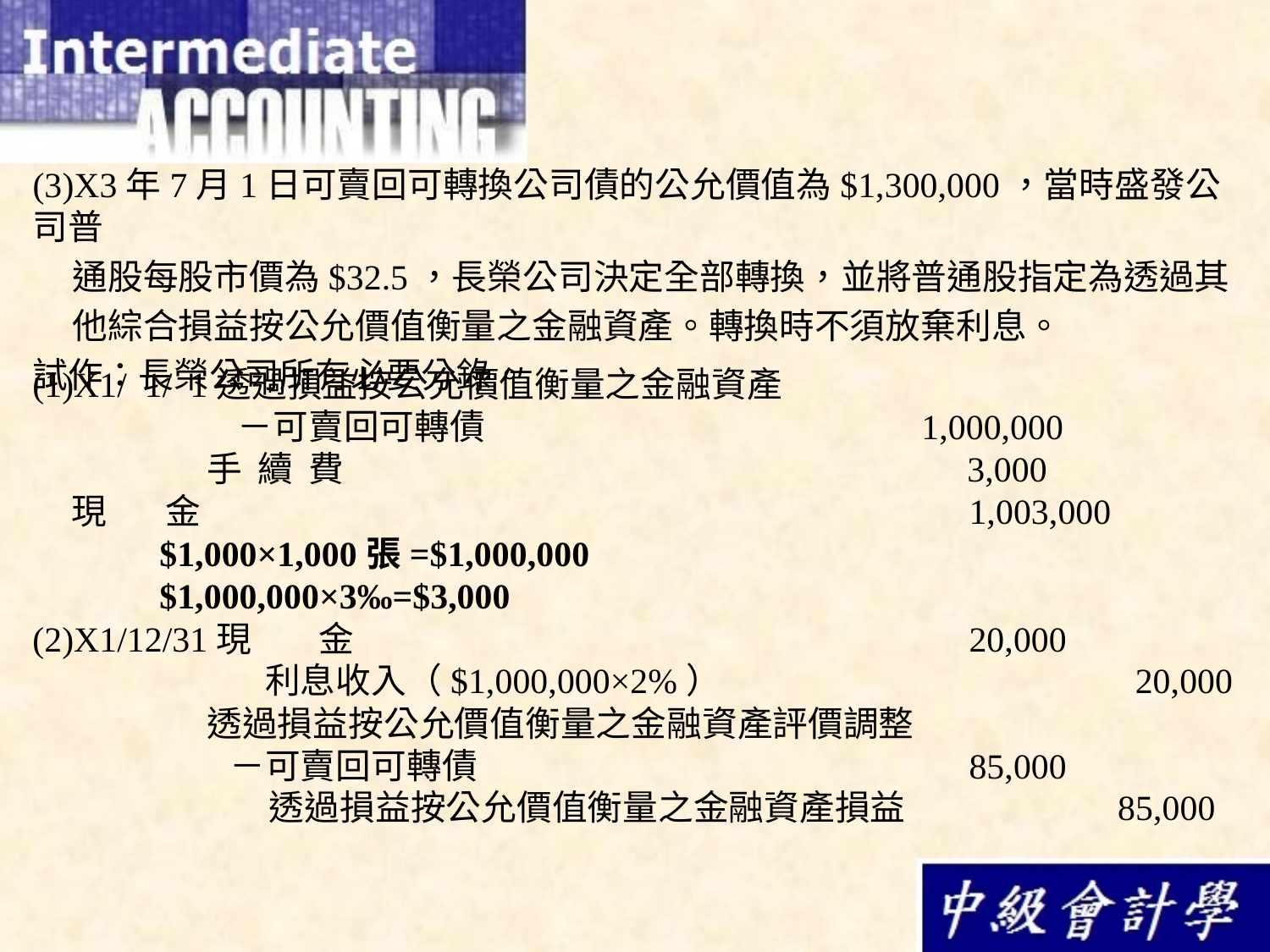

(3)X3年7月1日可賣回可轉換公司債的公允價值為$1,300,000，當時盛發公司普
    通股每股市價為$32.5，長榮公司決定全部轉換，並將普通股指定為透過其
    他綜合損益按公允價值衡量之金融資產。轉換時不須放棄利息。
試作：長榮公司所有必要分錄。

(1)X1/  1/  1透過損益按公允價值衡量之金融資產
	          －可賣回可轉債				1,000,000
	     手  續  費				                     3,000	　	             現　   金						     1,003,000
	$1,000×1,000張=$1,000,000
	$1,000,000×3‰=$3,000
(2)X1/12/31現　    金					     20,000
	　         利息收入（$1,000,000×2%）			          20,000
	     透過損益按公允價值衡量之金融資產評價調整
	         －可賣回可轉債				     85,000 		　　     透過損益按公允價值衡量之金融資產損益	                        85,000